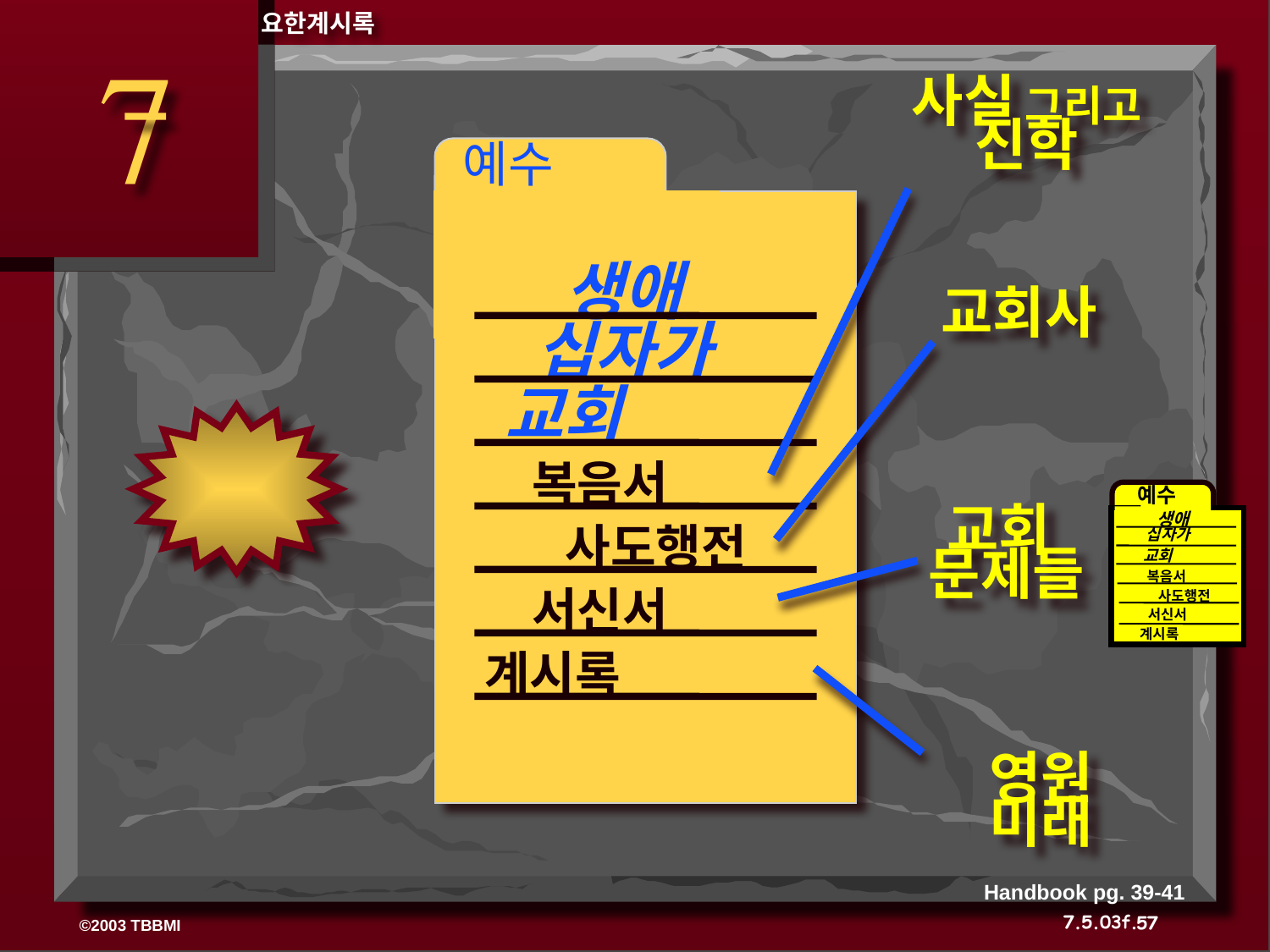

요한계시록

7
사실 그리고
신학

   예수

생애
교회사

십자가

교회

복음서
 예수

생애

교회
문제들

사도행전
십자가

교회

복음서

서신서
사도행전

서신서

계시록

계시록

영원
미래

Handbook pg. 39-41
57